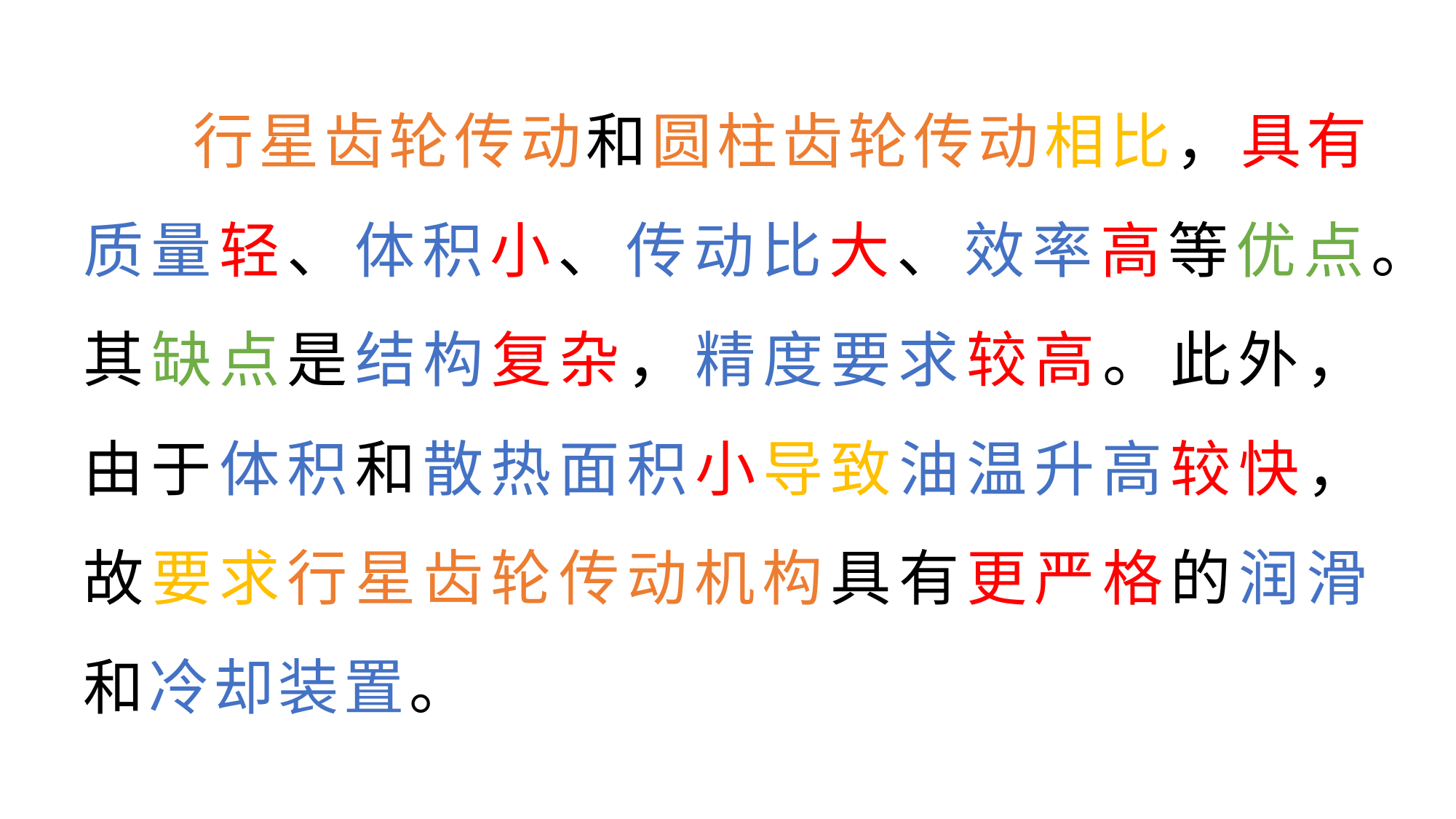

行星齿轮传动和圆柱齿轮传动相比，具有质量轻、体积小、传动比大、效率高等优点。其缺点是结构复杂，精度要求较高。此外，由于体积和散热面积小导致油温升高较快，故要求行星齿轮传动机构具有更严格的润滑和冷却装置。